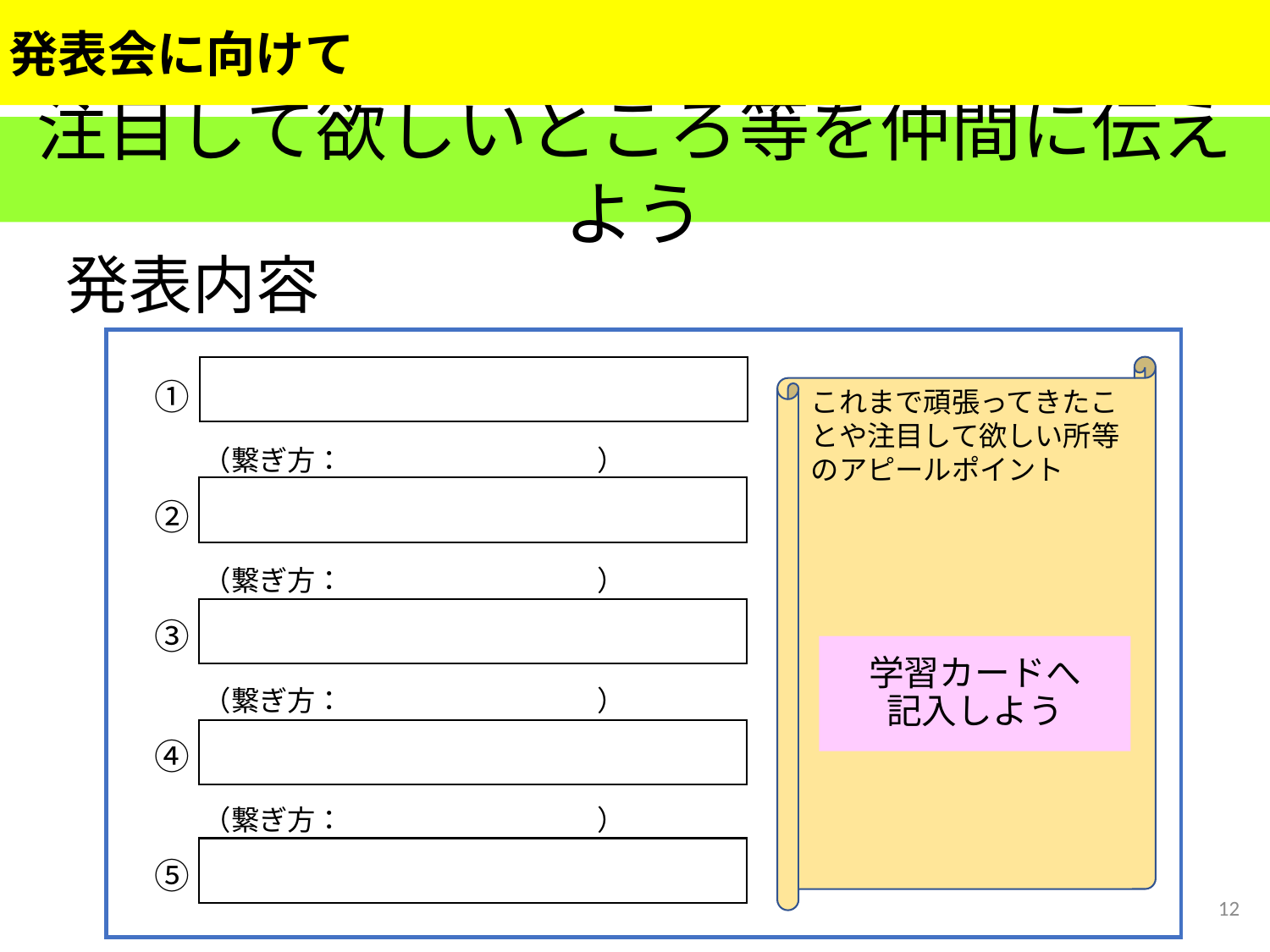

発表会に向けて
注目して欲しいところ等を仲間に伝えよう
発表内容

　①
　　　（繋ぎ方：　　　　　　　　　）
　②
　　　（繋ぎ方：　　　　　　　　　）
　③
　　　（繋ぎ方：　　　　　　　　　）
　④
　　　（繋ぎ方：　　　　　　　　　）
　⑤

これまで頑張ってきたことや注目して欲しい所等のアピールポイント

学習カードへ
記入しよう

12